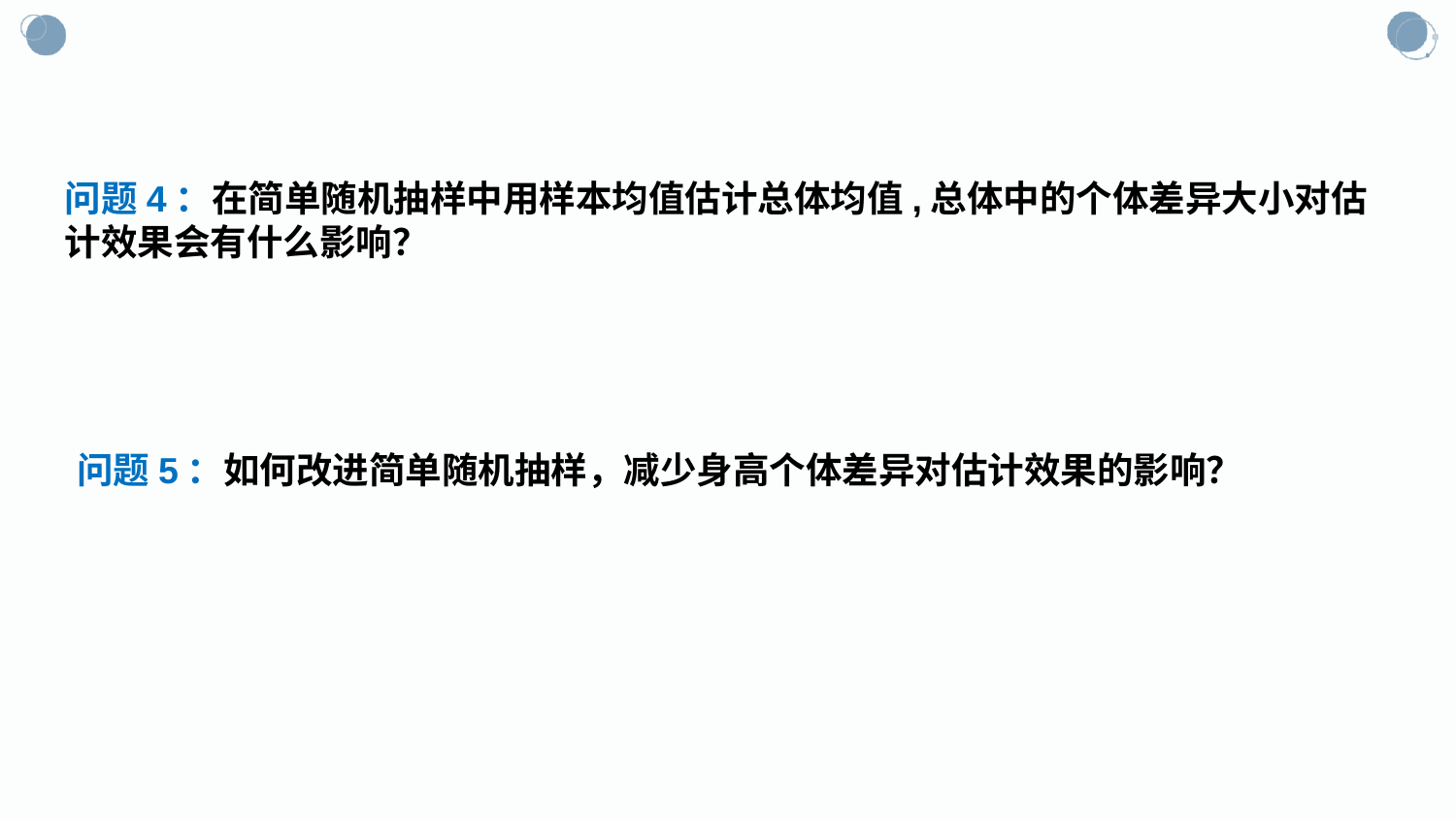

问题4：在简单随机抽样中用样本均值估计总体均值,总体中的个体差异大小对估计效果会有什么影响？
问题5：如何改进简单随机抽样，减少身高个体差异对估计效果的影响？